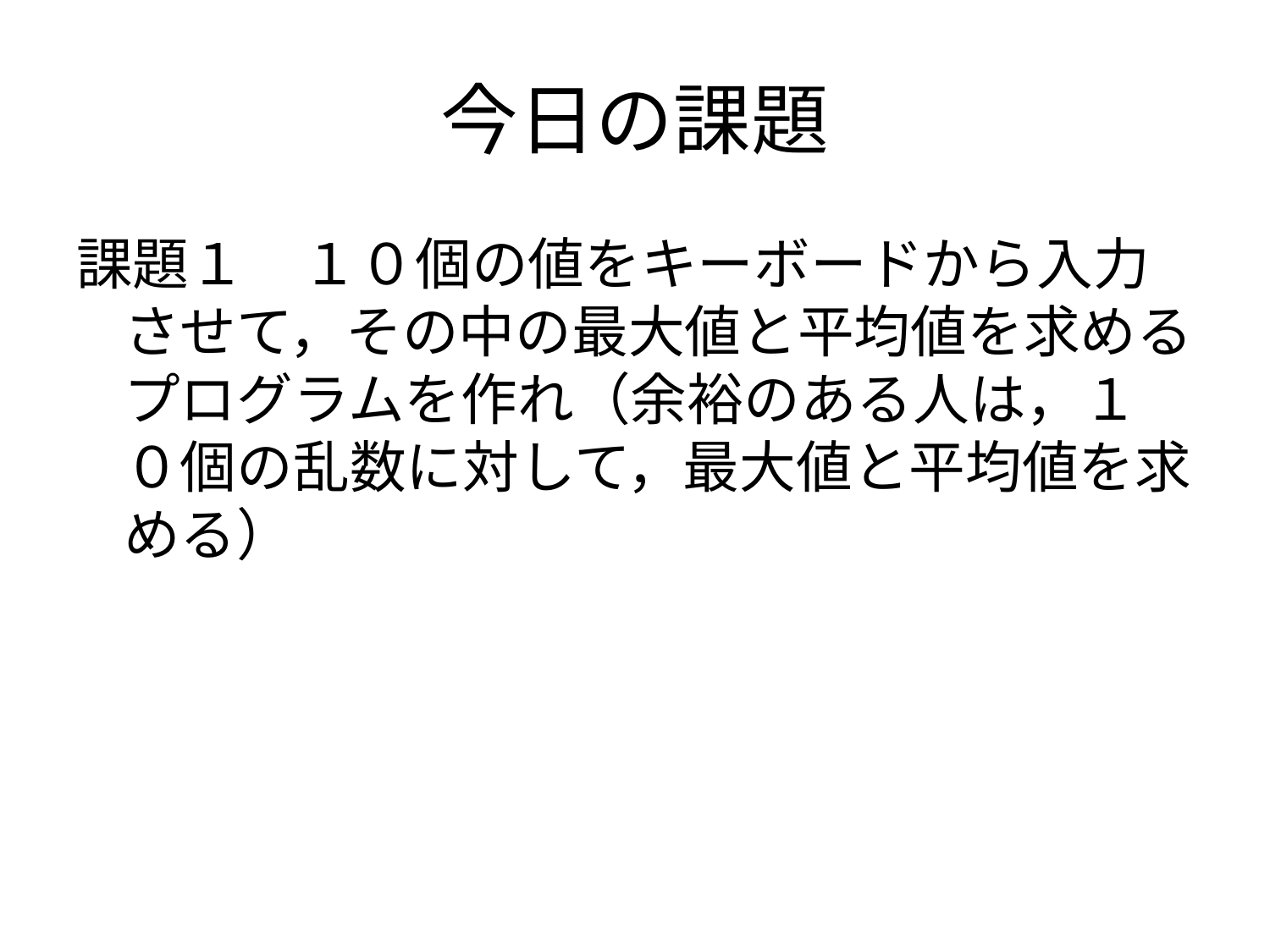

# 今日の課題
課題１　１０個の値をキーボードから入力させて，その中の最大値と平均値を求めるプログラムを作れ（余裕のある人は，１０個の乱数に対して，最大値と平均値を求める）